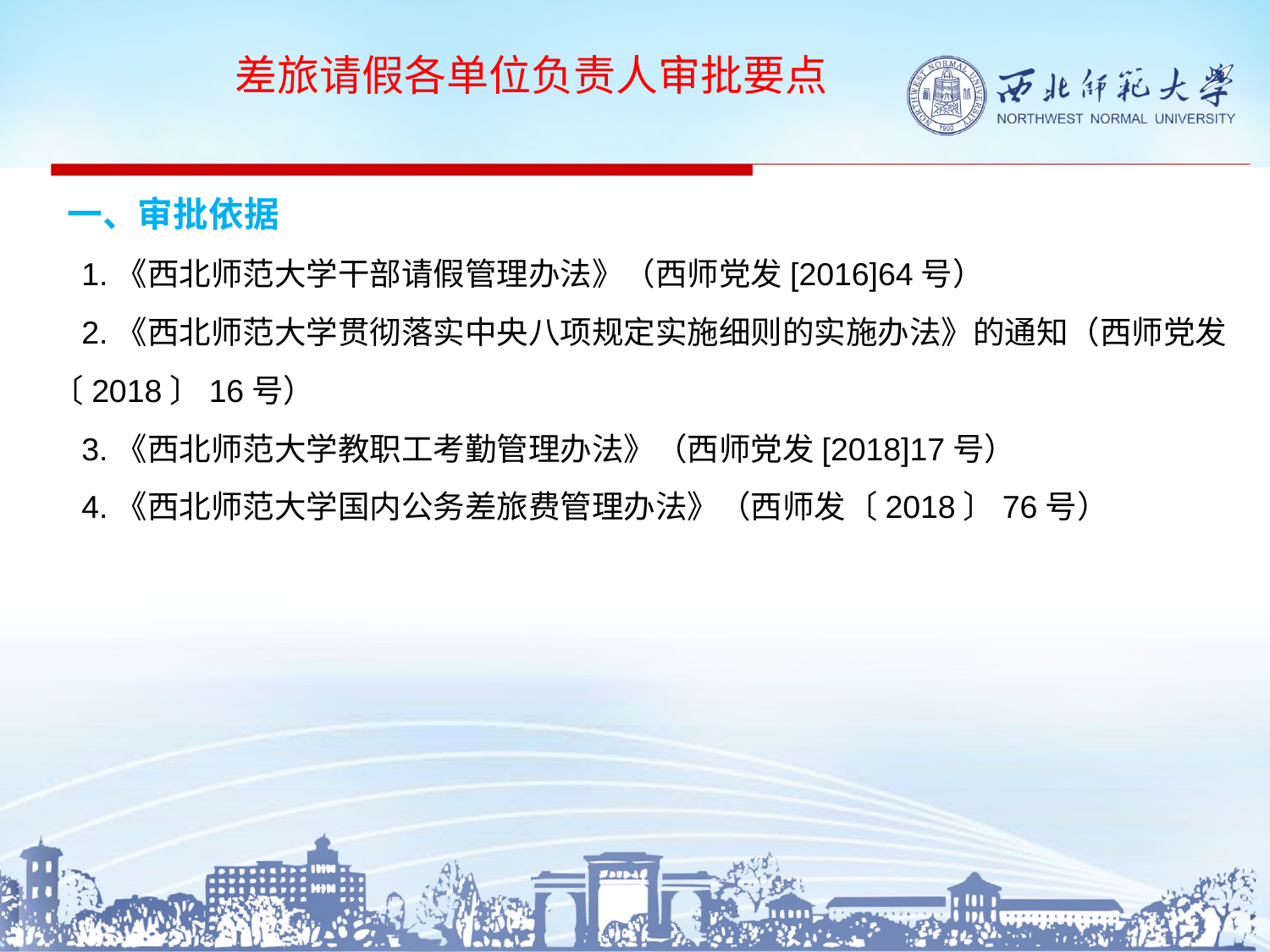

差旅请假各单位负责人审批要点
# 一、审批依据 1.《西北师范大学干部请假管理办法》（西师党发[2016]64号） 2.《西北师范大学贯彻落实中央八项规定实施细则的实施办法》的通知（西师党发〔2018〕16号） 3.《西北师范大学教职工考勤管理办法》（西师党发[2018]17号） 4.《西北师范大学国内公务差旅费管理办法》（西师发〔2018〕76号）